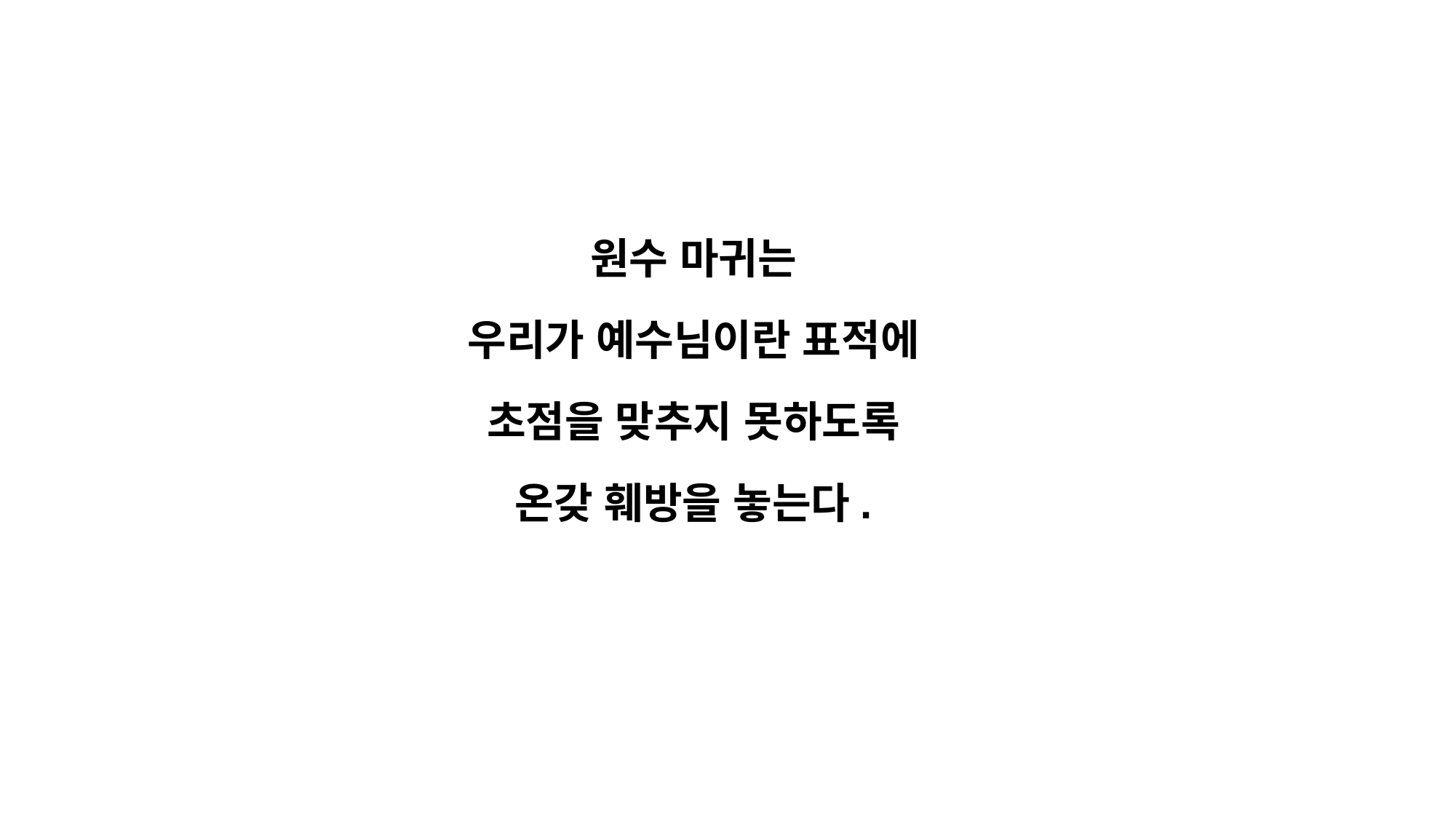

원수 마귀는
우리가 예수님이란 표적에
초점을 맞추지 못하도록
온갖 훼방을 놓는다.